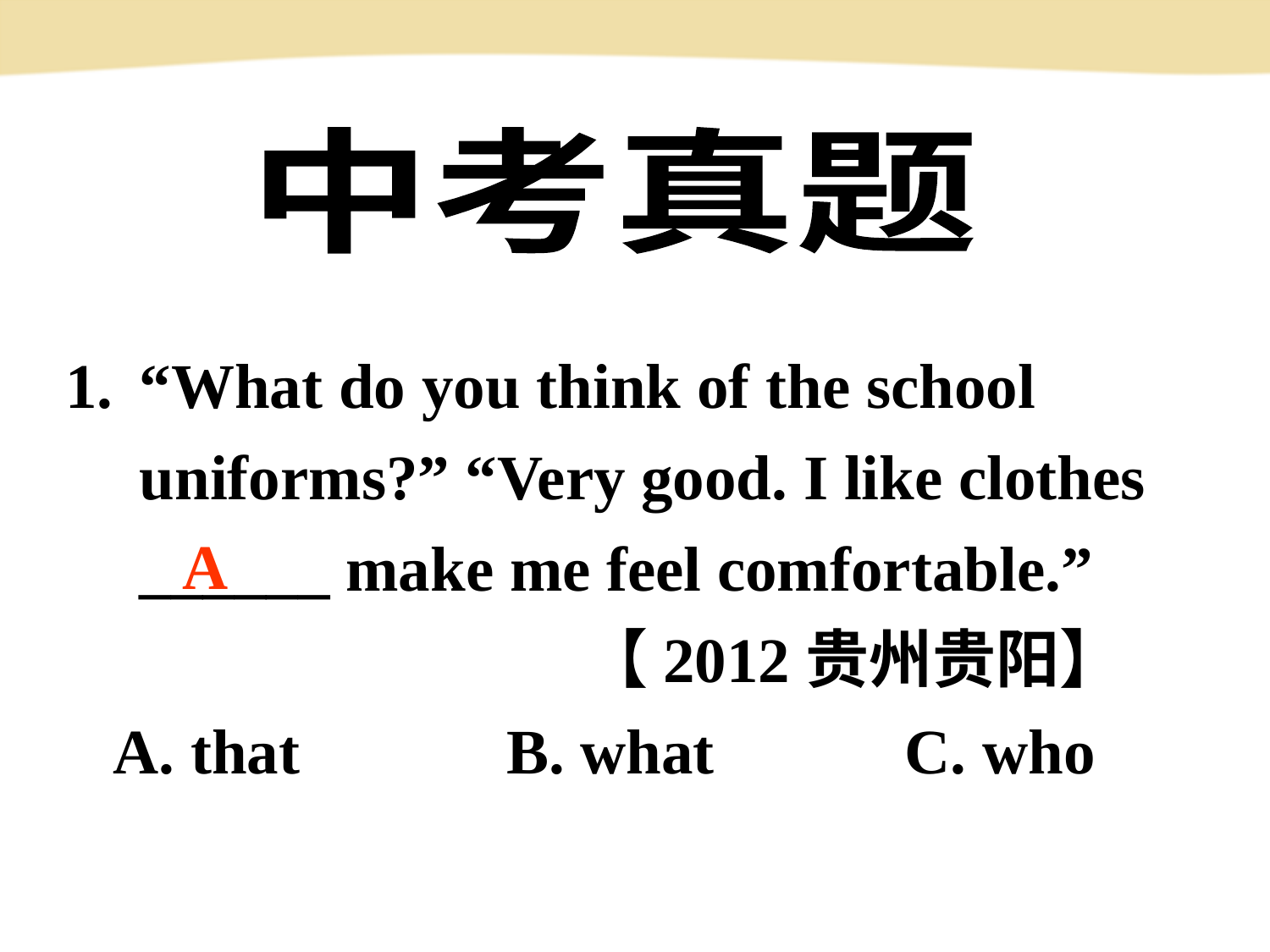

中考真题
“What do you think of the school uniforms?” “Very good. I like clothes ______ make me feel comfortable.”
                                   【2012贵州贵阳】
   A. that             B. what            C. who
A